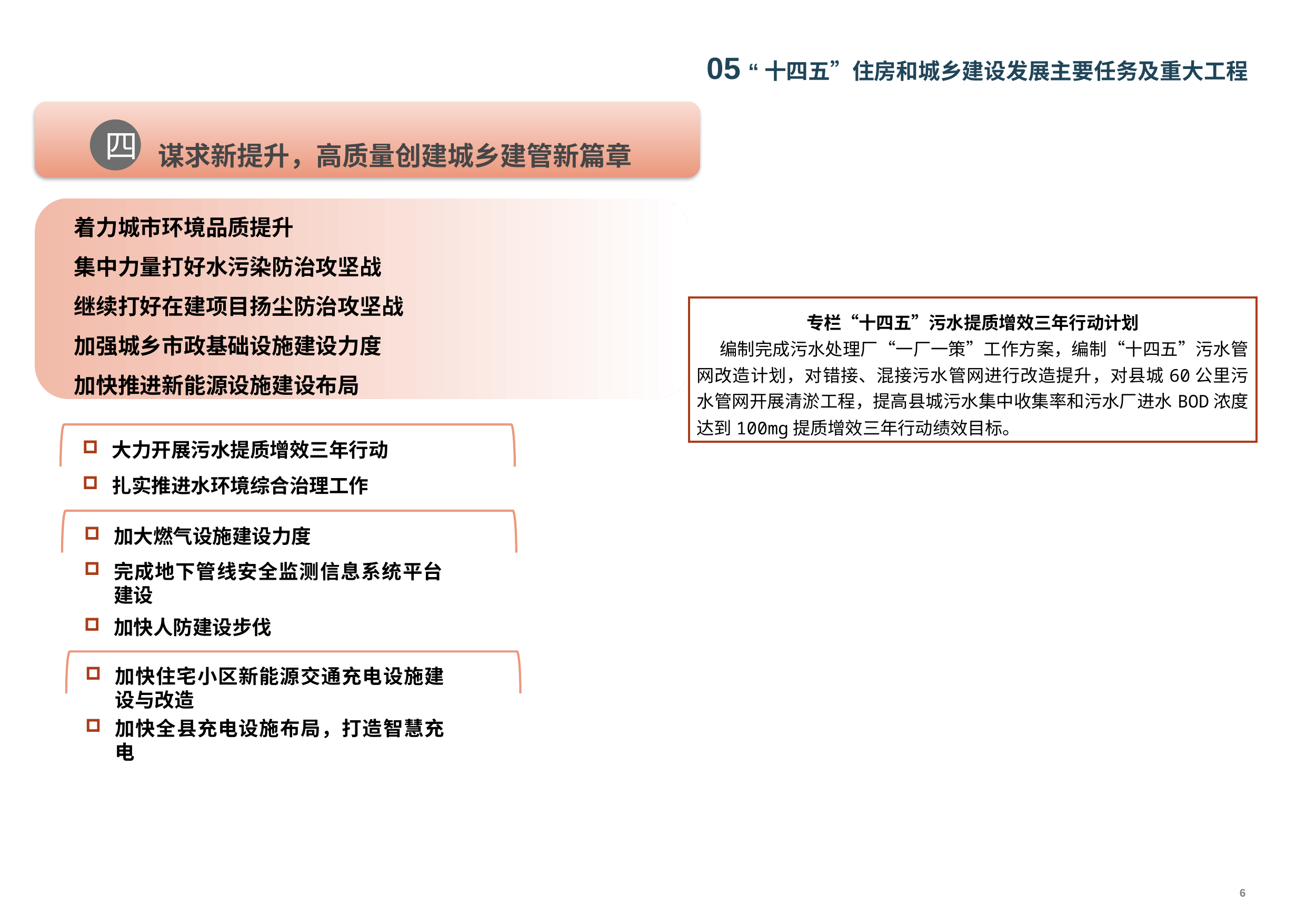

05 “十四五”住房和城乡建设发展主要任务及重大工程

谋求新提升，高质量创建城乡建管新篇章
四
着力城市环境品质提升
集中力量打好水污染防治攻坚战
继续打好在建项目扬尘防治攻坚战
加强城乡市政基础设施建设力度
加快推进新能源设施建设布局

大力开展污水提质增效三年行动
扎实推进水环境综合治理工作
加大燃气设施建设力度
完成地下管线安全监测信息系统平台建设
加快人防建设步伐
加快住宅小区新能源交通充电设施建设与改造
加快全县充电设施布局，打造智慧充电

专栏“十四五”污水提质增效三年行动计划
编制完成污水处理厂“一厂一策”工作方案，编制“十四五”污水管网改造计划，对错接、混接污水管网进行改造提升，对县城60公里污水管网开展清淤工程，提高县城污水集中收集率和污水厂进水BOD浓度达到100mg提质增效三年行动绩效目标。